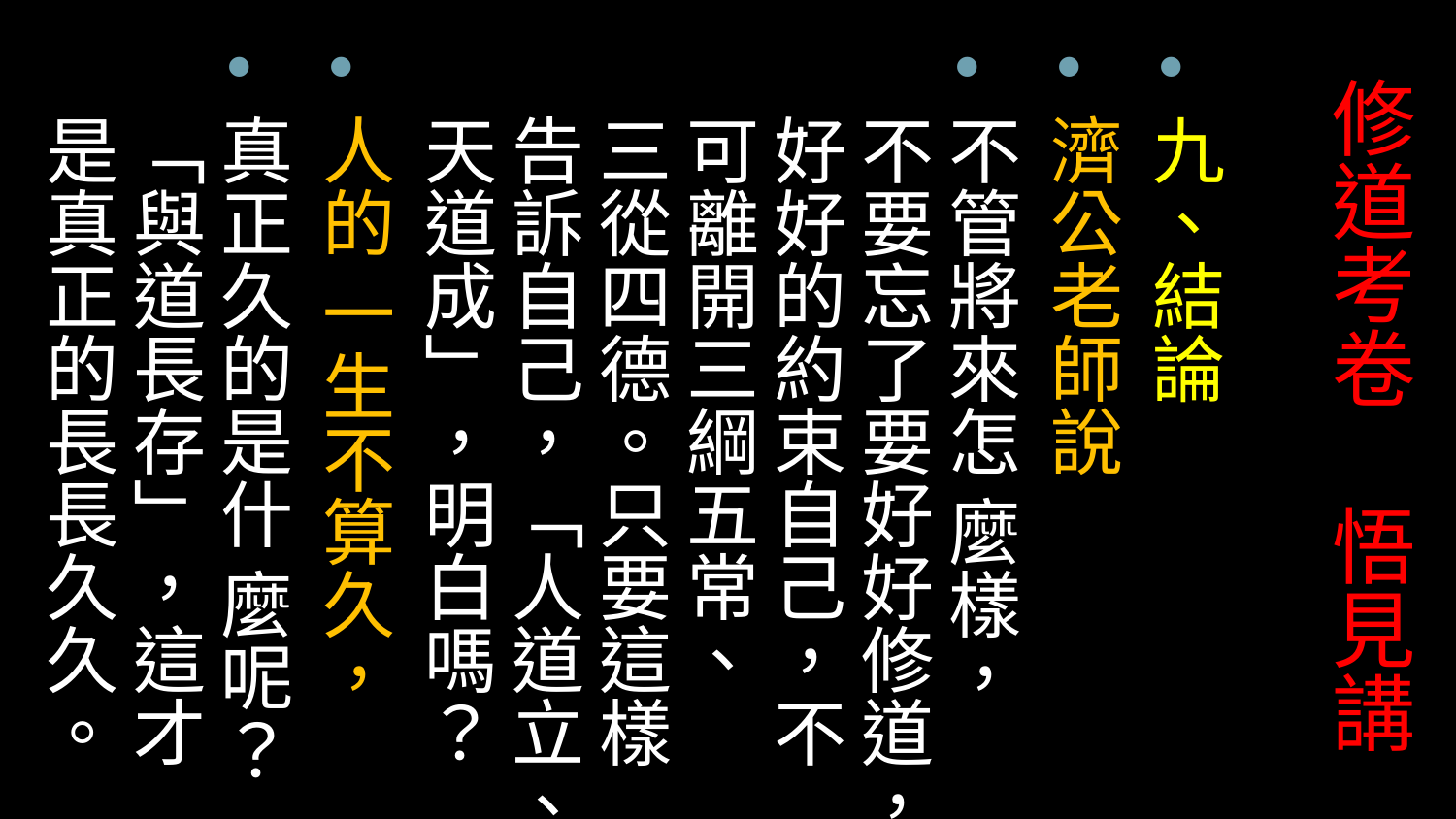

九、結論
濟公老師說
不管將來怎 麼樣，不要忘了要好好修道，好好的約束自己，不可離開三綱五常、 三從四德。只要這樣告訴自己，「人道立、天道成」，明白嗎？
人的 一生不算久，
真正久的是什 麼呢？「與道長存」，這才是真正的長長久久。
# 修道考卷     悟見講